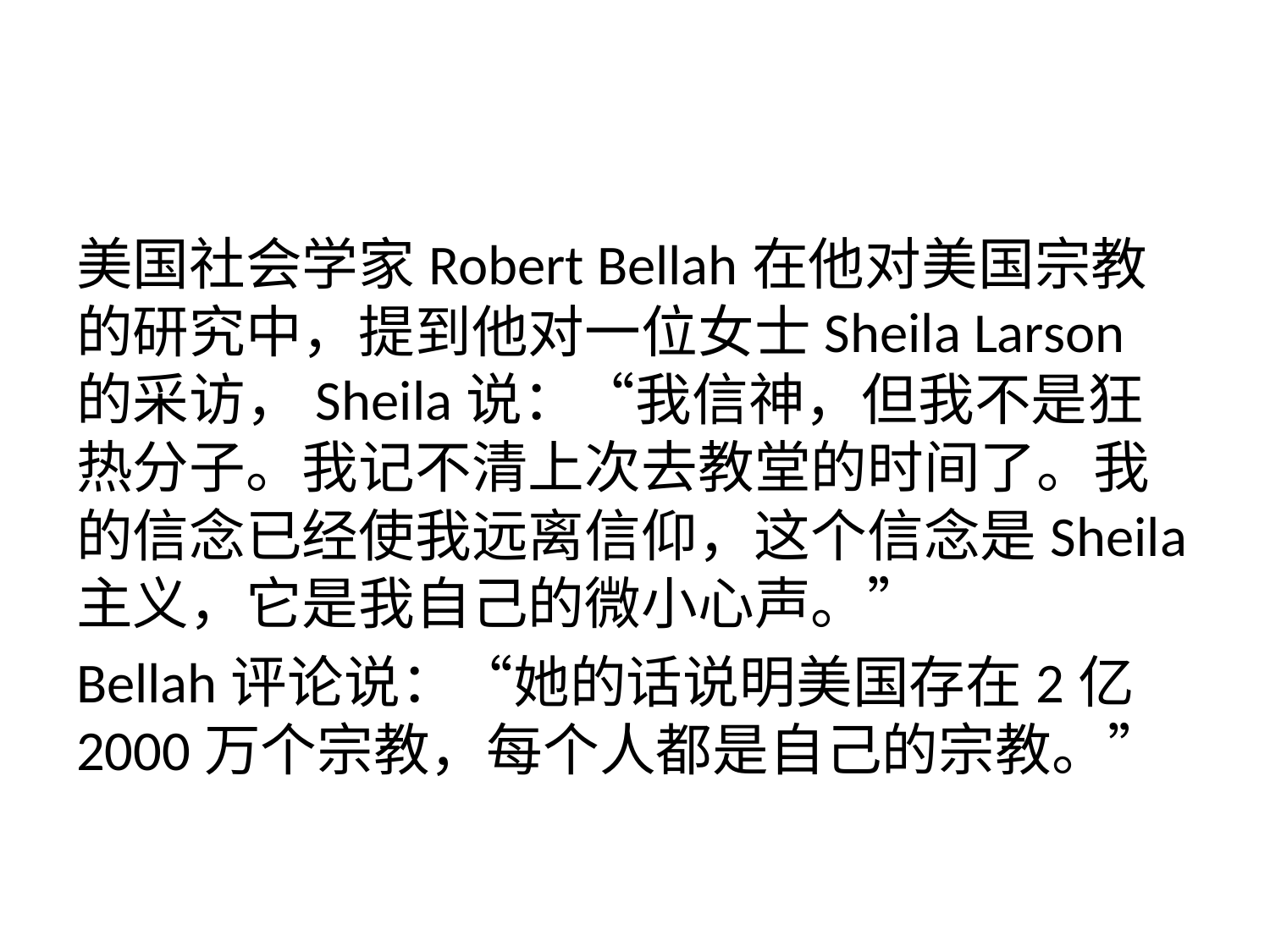

#
美国社会学家Robert Bellah在他对美国宗教的研究中，提到他对一位女士Sheila Larson的采访，Sheila说：“我信神，但我不是狂热分子。我记不清上次去教堂的时间了。我的信念已经使我远离信仰，这个信念是Sheila主义，它是我自己的微小心声。”
Bellah评论说：“她的话说明美国存在2亿2000万个宗教，每个人都是自己的宗教。”